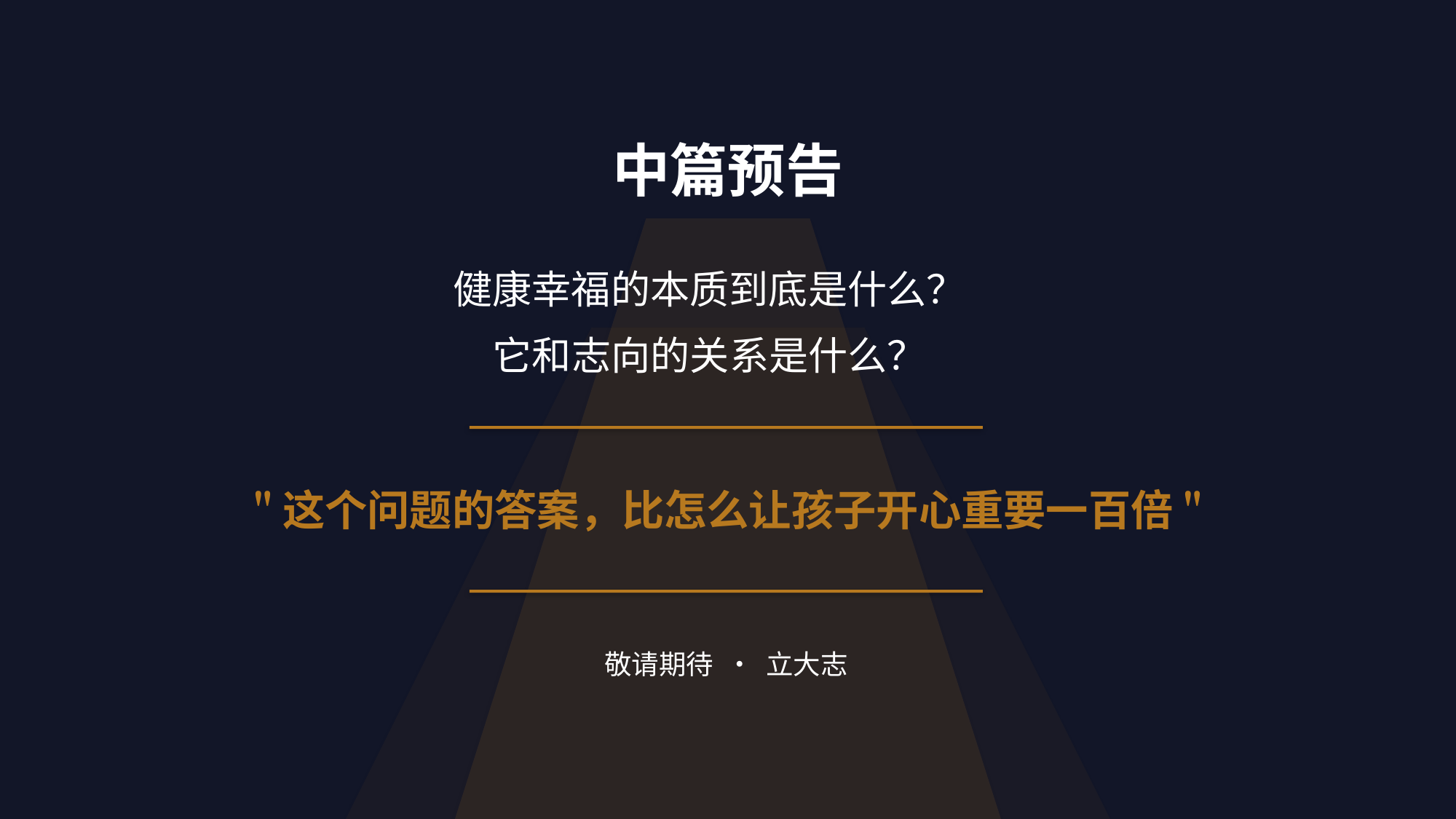

中篇预告

健康幸福的本质到底是什么？
它和志向的关系是什么？

"这个问题的答案，比怎么让孩子开心重要一百倍"

敬请期待 · 立大志